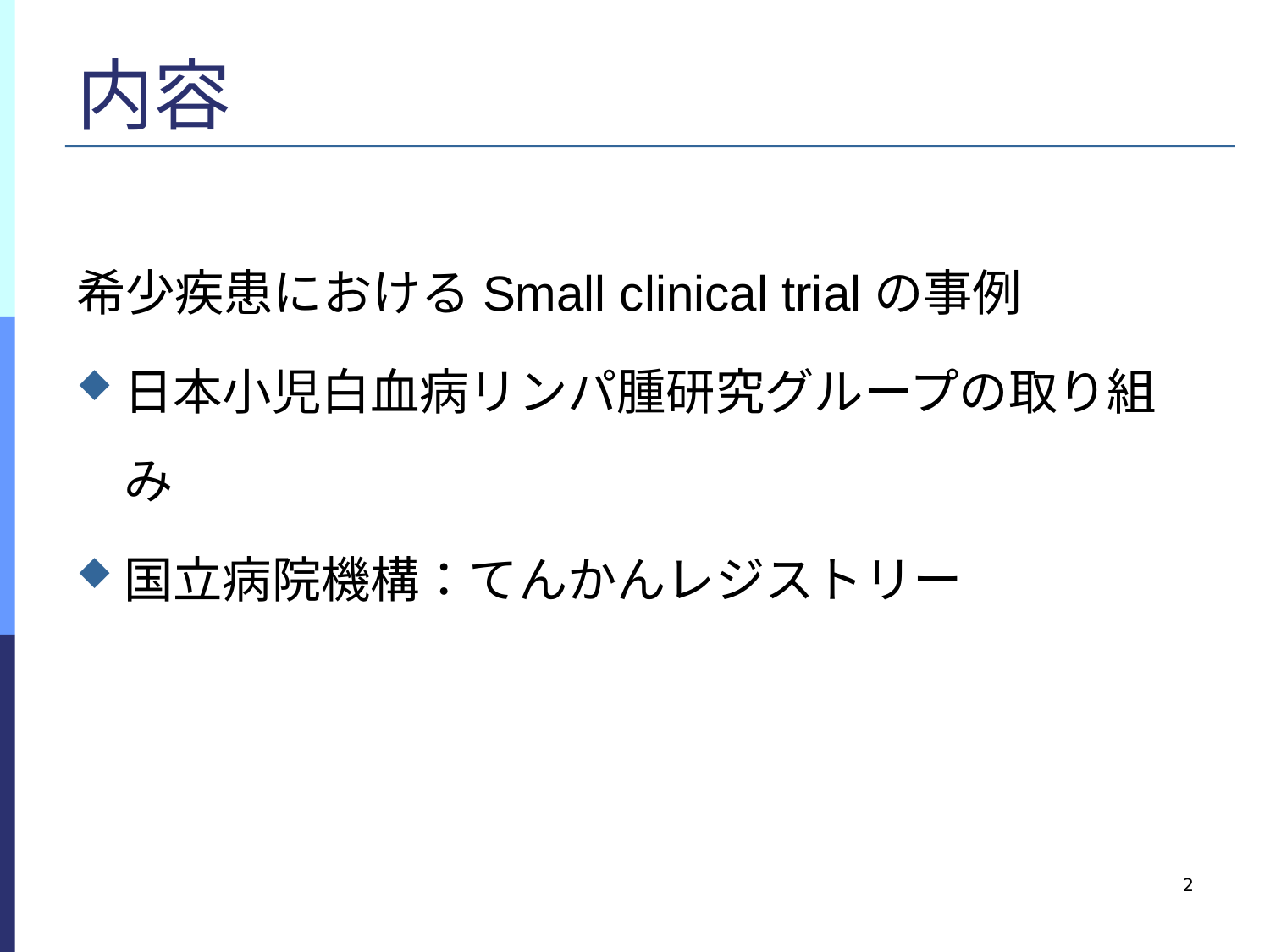

# 内容
希少疾患におけるSmall clinical trialの事例
日本小児白血病リンパ腫研究グループの取り組み
国立病院機構：てんかんレジストリー

2